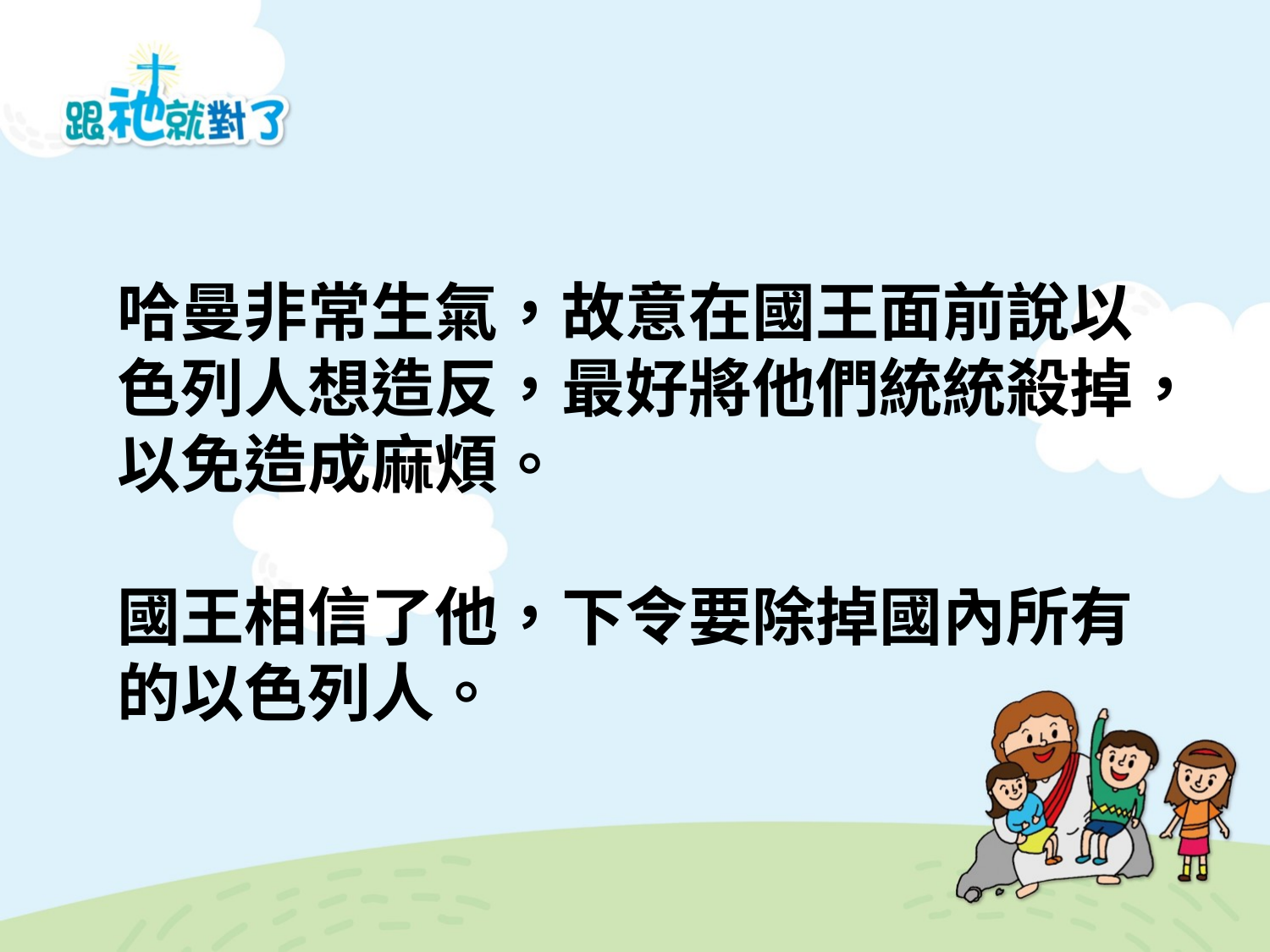

哈曼非常生氣，故意在國王面前說以色列人想造反，最好將他們統統殺掉，以免造成麻煩。

國王相信了他，下令要除掉國內所有的以色列人。